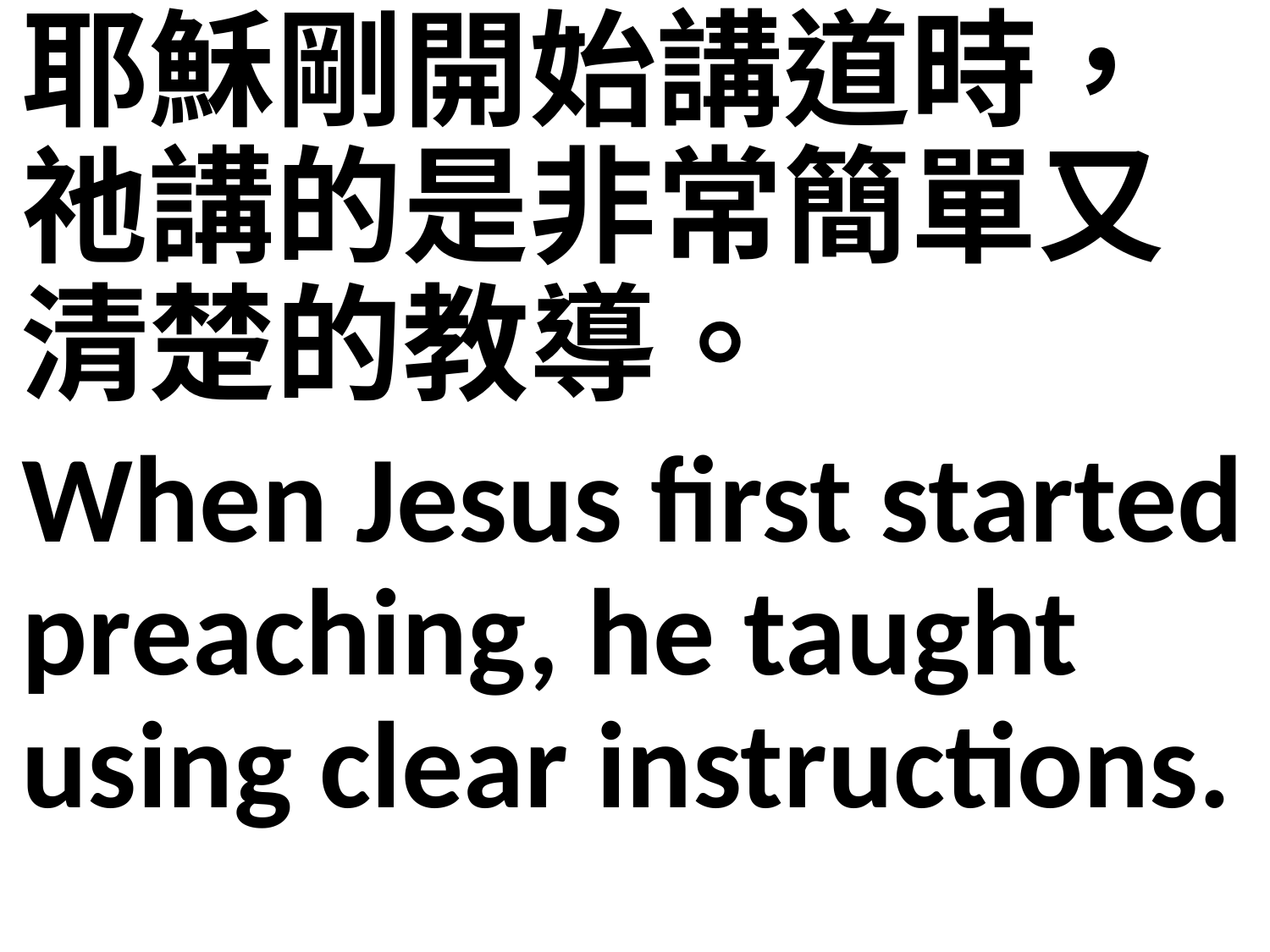

耶穌剛開始講道時，祂講的是非常簡單又清楚的教導。
When Jesus first started preaching, he taught using clear instructions.